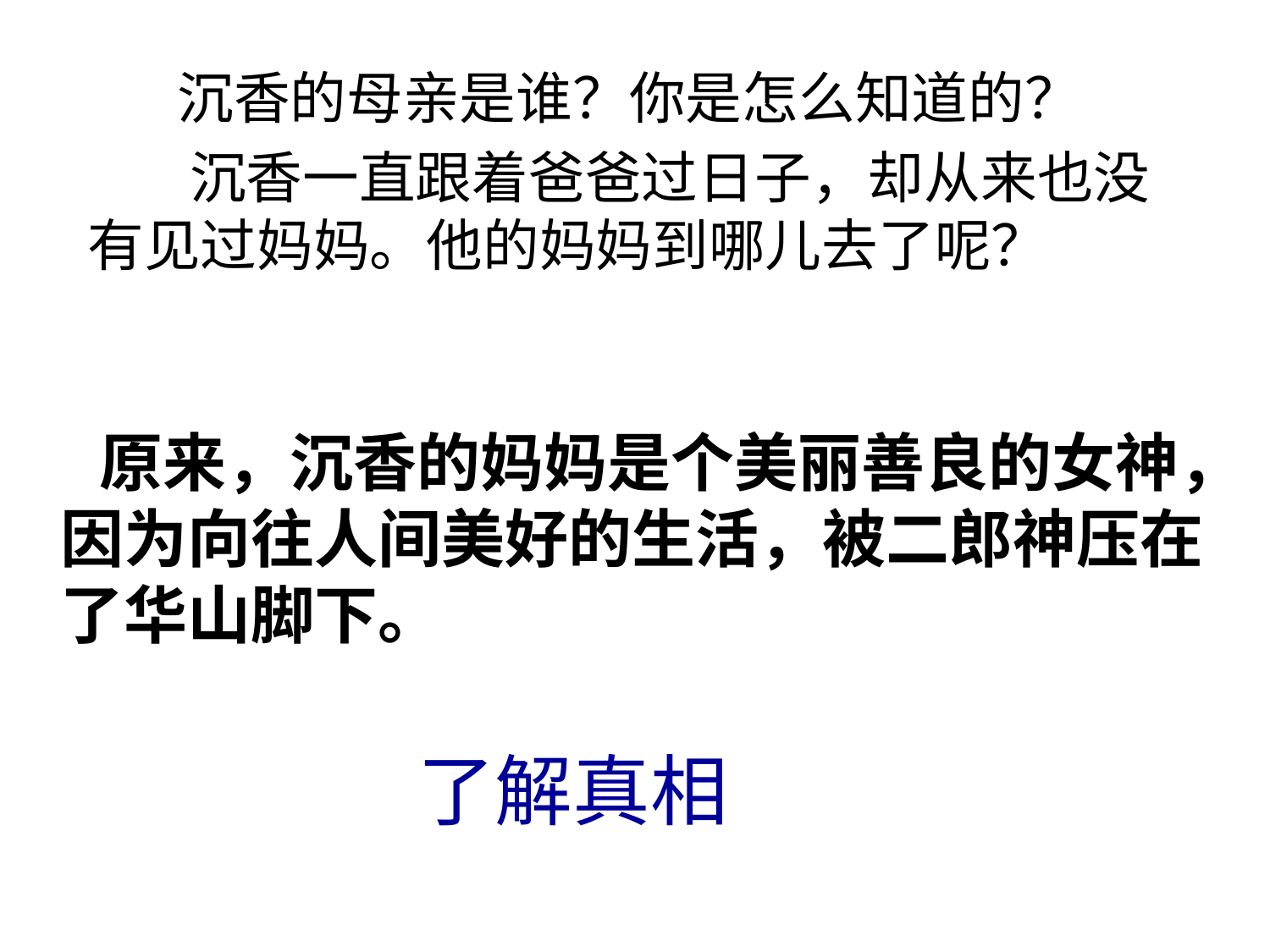

沉香的母亲是谁？你是怎么知道的？
       沉香一直跟着爸爸过日子，却从来也没有见过妈妈。他的妈妈到哪儿去了呢？
     原来，沉香的妈妈是个美丽善良的女神，因为向往人间美好的生活，被二郎神压在了华山脚下。
了解真相